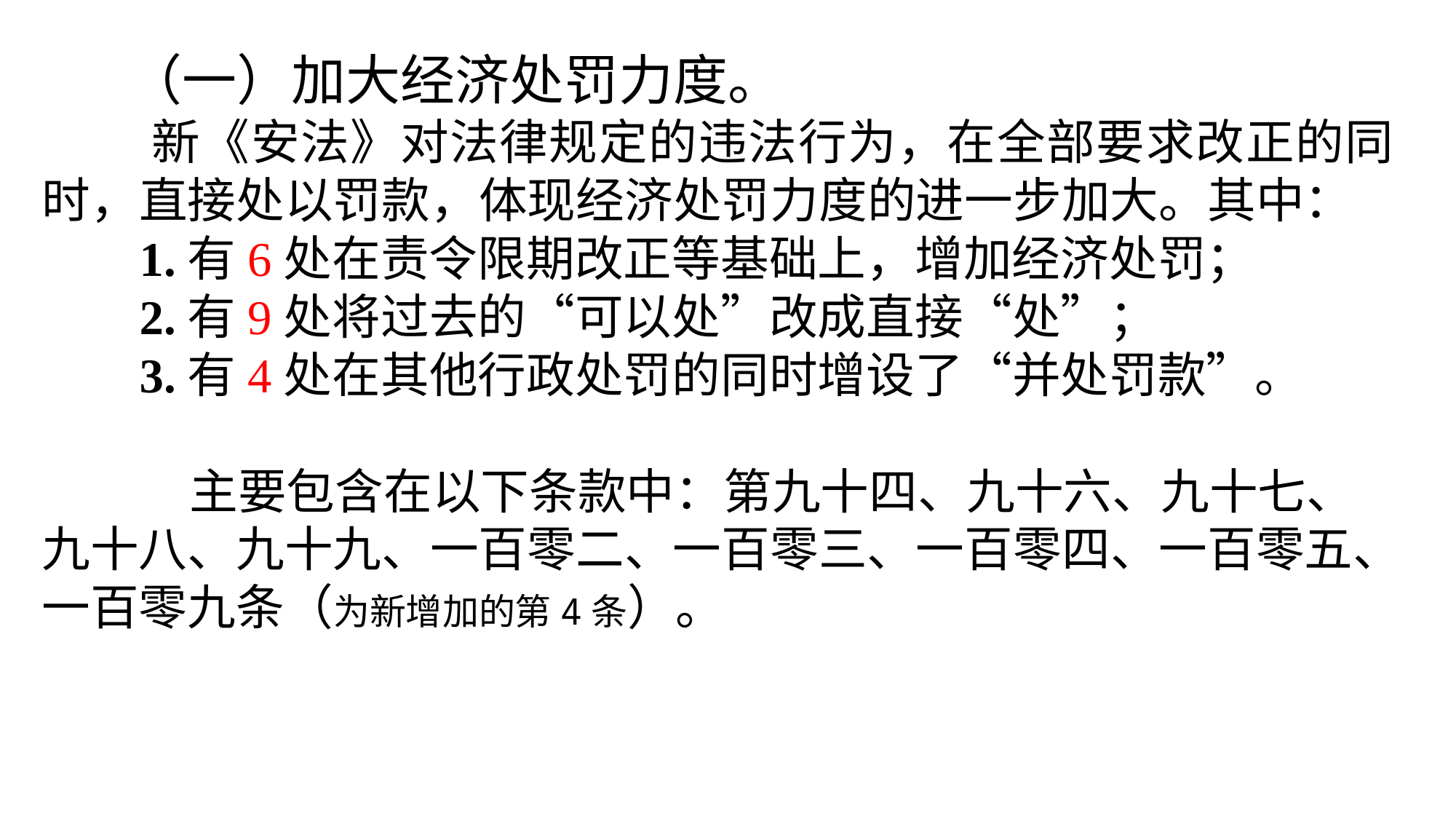

（一）加大经济处罚力度。
    新《安法》对法律规定的违法行为，在全部要求改正的同时，直接处以罚款，体现经济处罚力度的进一步加大。其中：
    1.有6处在责令限期改正等基础上，增加经济处罚；
    2.有9处将过去的“可以处”改成直接“处”；
    3.有4处在其他行政处罚的同时增设了“并处罚款”。

        主要包含在以下条款中：第九十四、九十六、九十七、九十八、九十九、一百零二、一百零三、一百零四、一百零五、一百零九条（为新增加的第4条）。